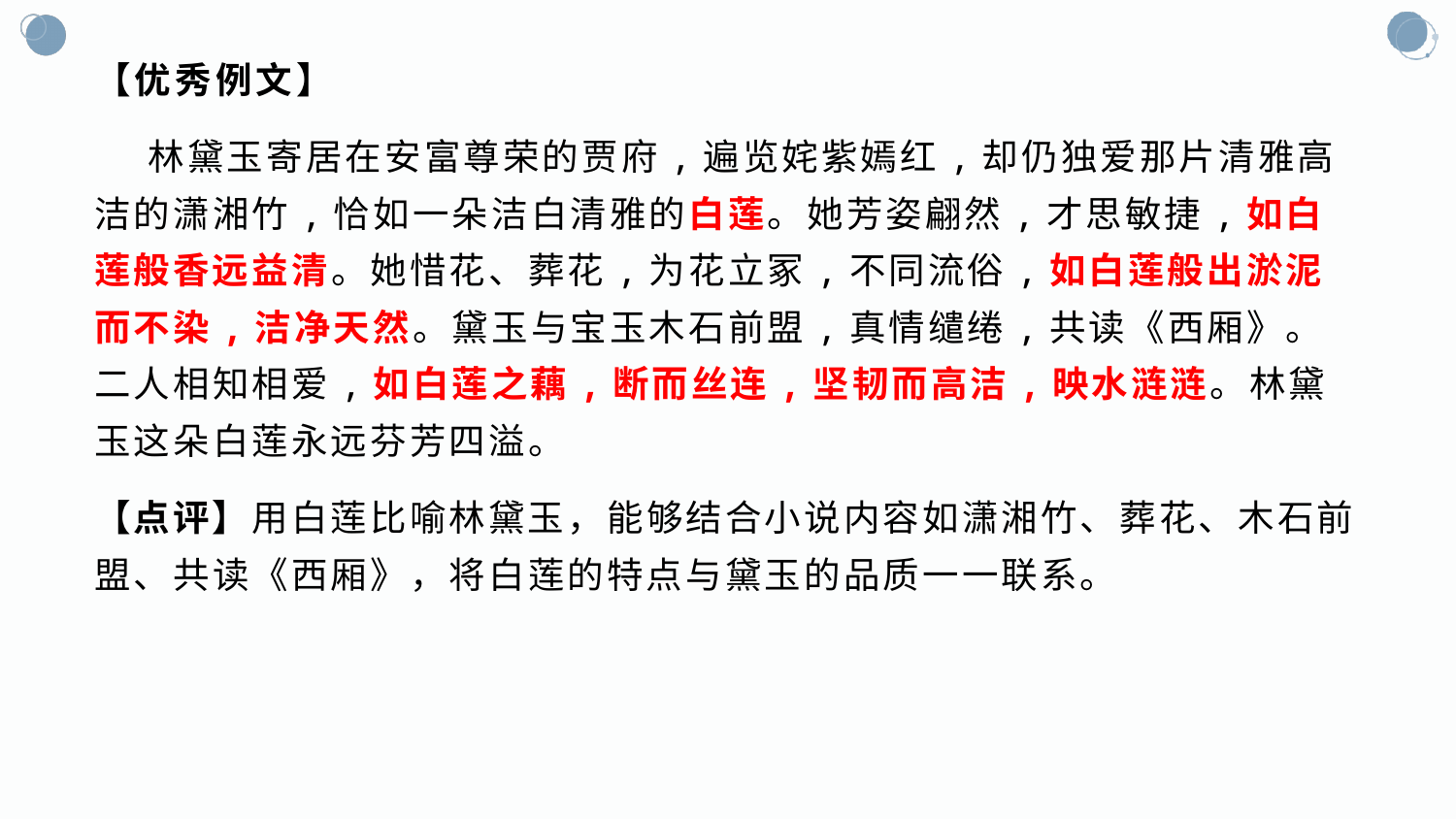

# 【优秀例文】
    林黛玉寄居在安富尊荣的贾府,遍览姹紫嫣红,却仍独爱那片清雅高洁的潇湘竹,恰如一朵洁白清雅的白莲。她芳姿翩然,才思敏捷,如白莲般香远益清。她惜花、葬花,为花立冢,不同流俗,如白莲般出淤泥而不染,洁净天然。黛玉与宝玉木石前盟,真情缱绻,共读《西厢》。二人相知相爱,如白莲之藕,断而丝连,坚韧而高洁,映水涟涟。林黛玉这朵白莲永远芬芳四溢。
【点评】用白莲比喻林黛玉，能够结合小说内容如潇湘竹、葬花、木石前盟、共读《西厢》，将白莲的特点与黛玉的品质一一联系。